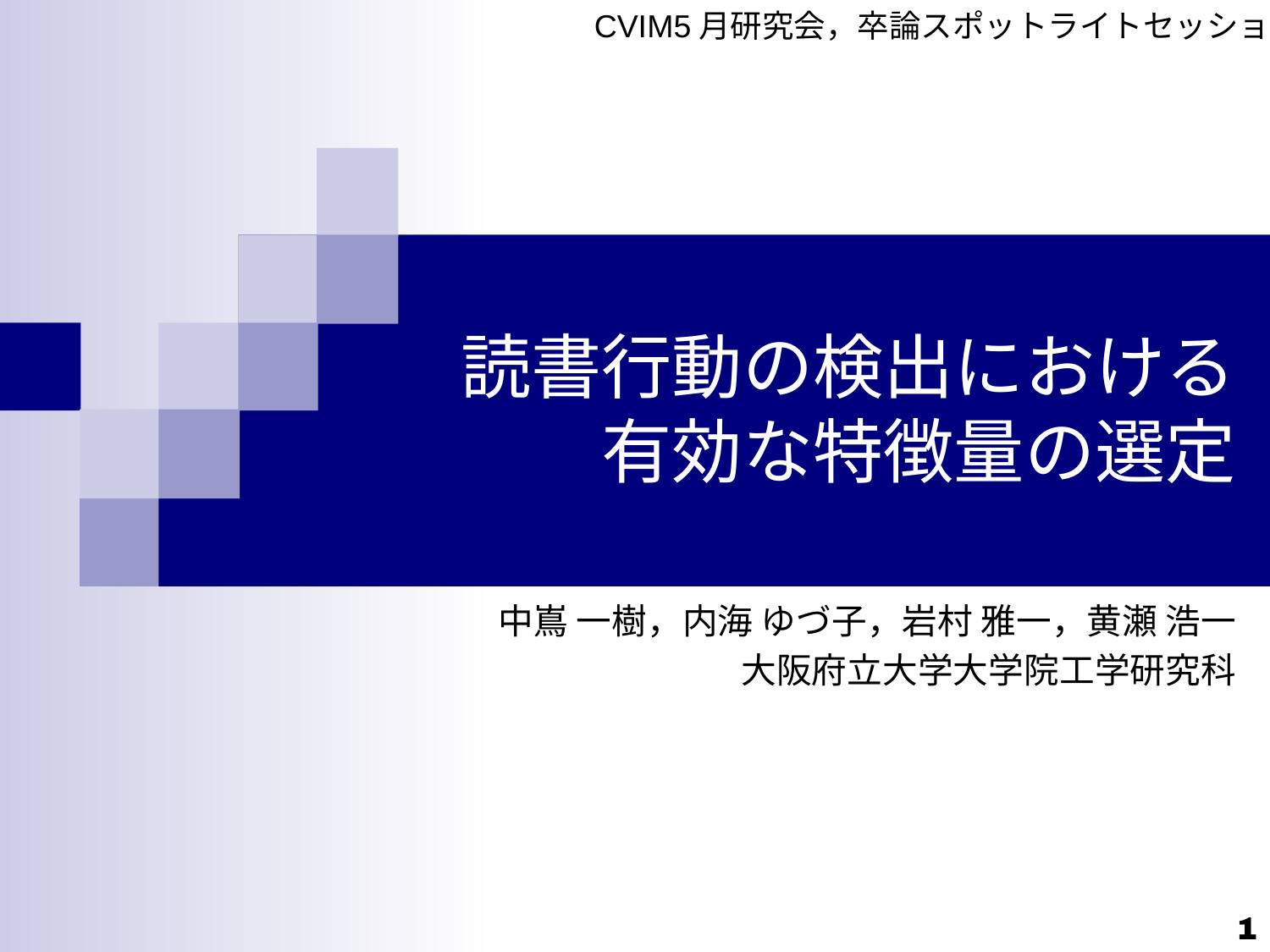

# 読書行動の検出における 有効な特徴量の選定
中嶌 一樹，内海 ゆづ子，岩村 雅一，黄瀬 浩一
大阪府立大学大学院工学研究科
1